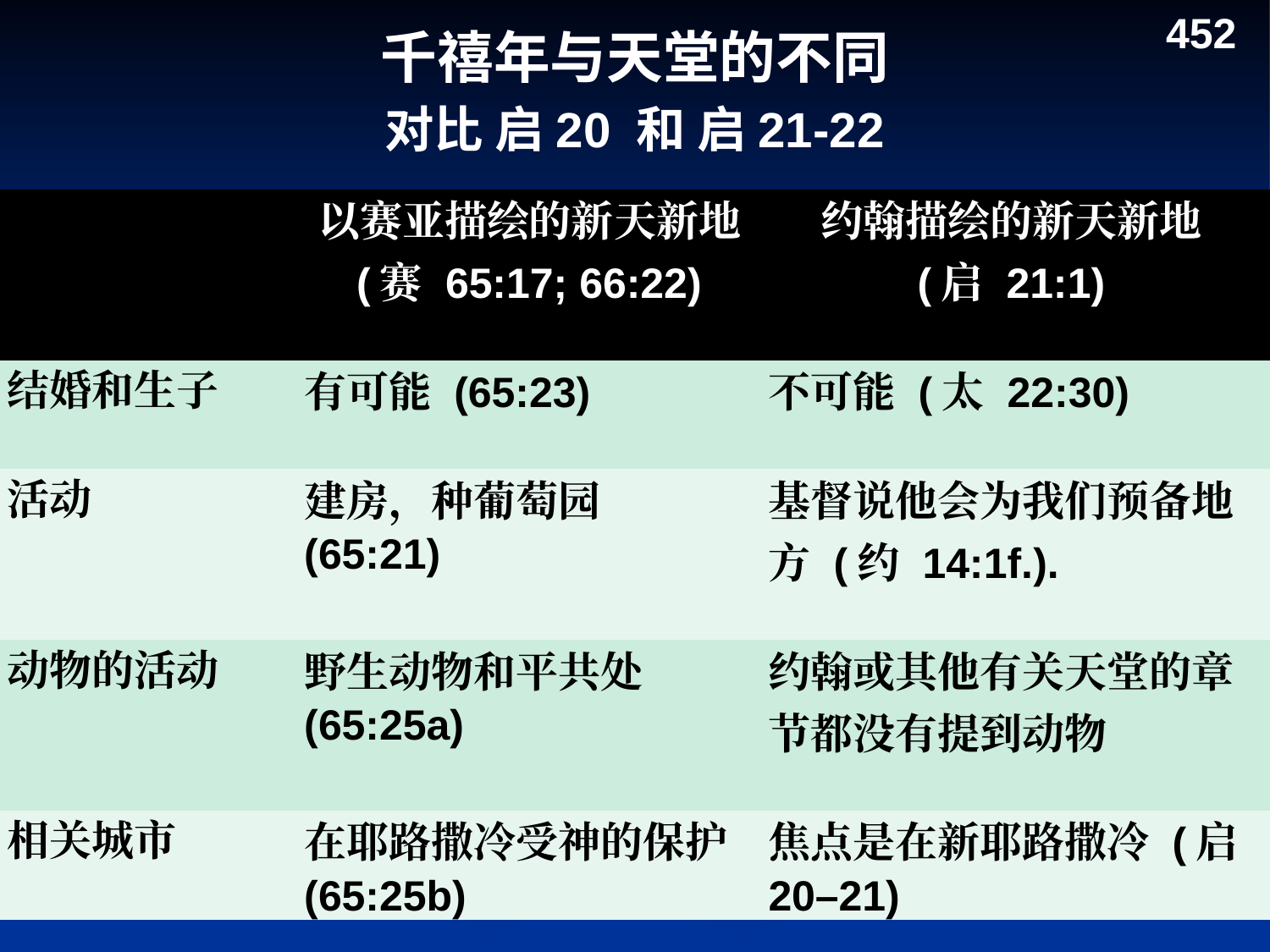

452
千禧年与天堂的不同
对比 启20 和 启21-22
|  | 以赛亚描绘的新天新地 (赛 65:17; 66:22) | 约翰描绘的新天新地 (启 21:1) |
| --- | --- | --- |
| 结婚和生子 | 有可能 (65:23) | 不可能 (太 22:30) |
| 活动 | 建房，种葡萄园 (65:21) | 基督说他会为我们预备地方 (约 14:1f.). |
| 动物的活动 | 野生动物和平共处 (65:25a) | 约翰或其他有关天堂的章节都没有提到动物 |
| 相关城市 | 在耶路撒冷受神的保护 (65:25b) | 焦点是在新耶路撒冷 (启 20–21) |